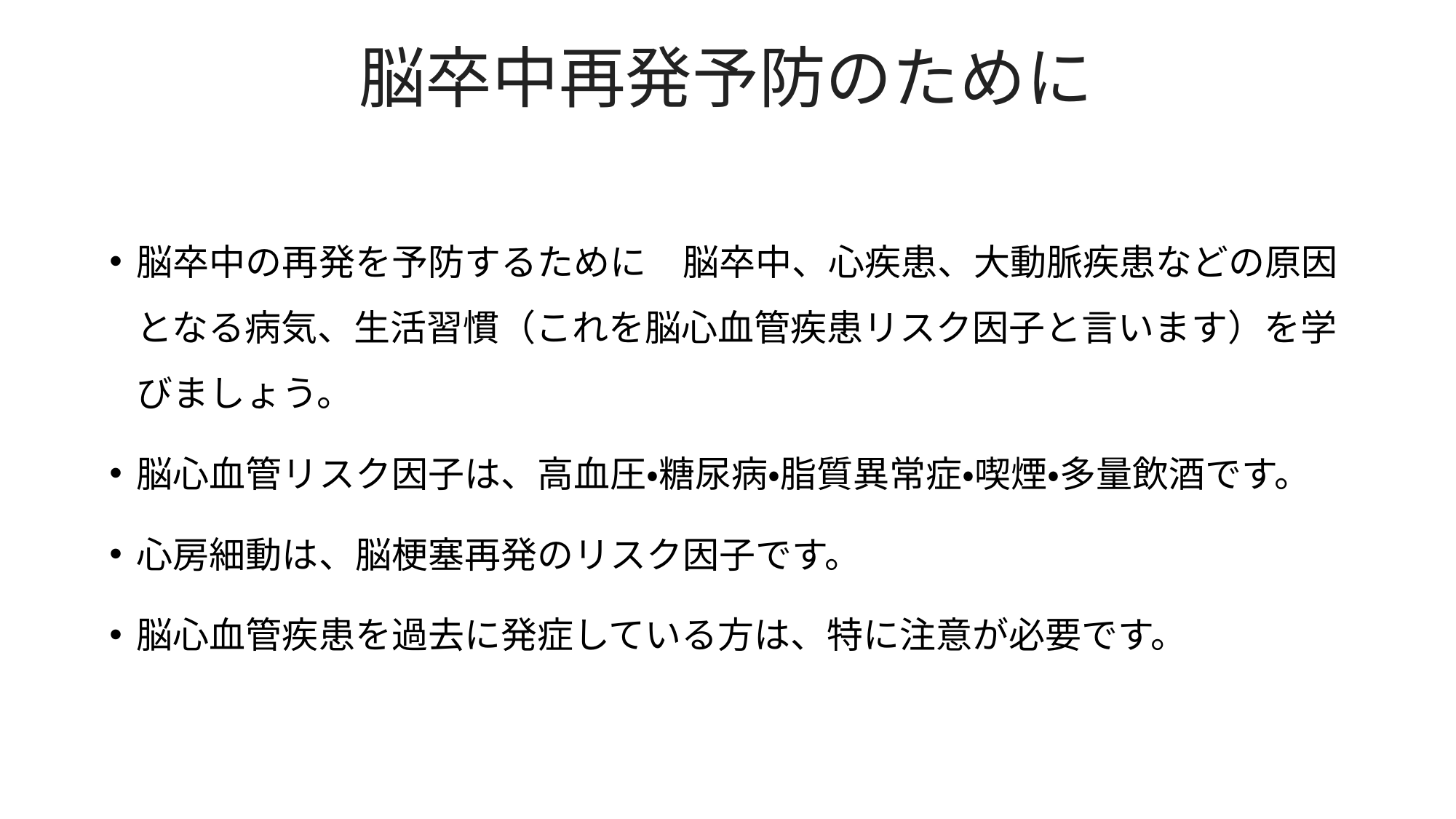

# 脳卒中再発予防のために
脳卒中の再発を予防するために　脳卒中、心疾患、大動脈疾患などの原因となる病気、生活習慣（これを脳心血管疾患リスク因子と言います）を学びましょう。
脳心血管リスク因子は、高血圧・糖尿病・脂質異常症・喫煙・多量飲酒です。
心房細動は、脳梗塞再発のリスク因子です。
脳心血管疾患を過去に発症している方は、特に注意が必要です。